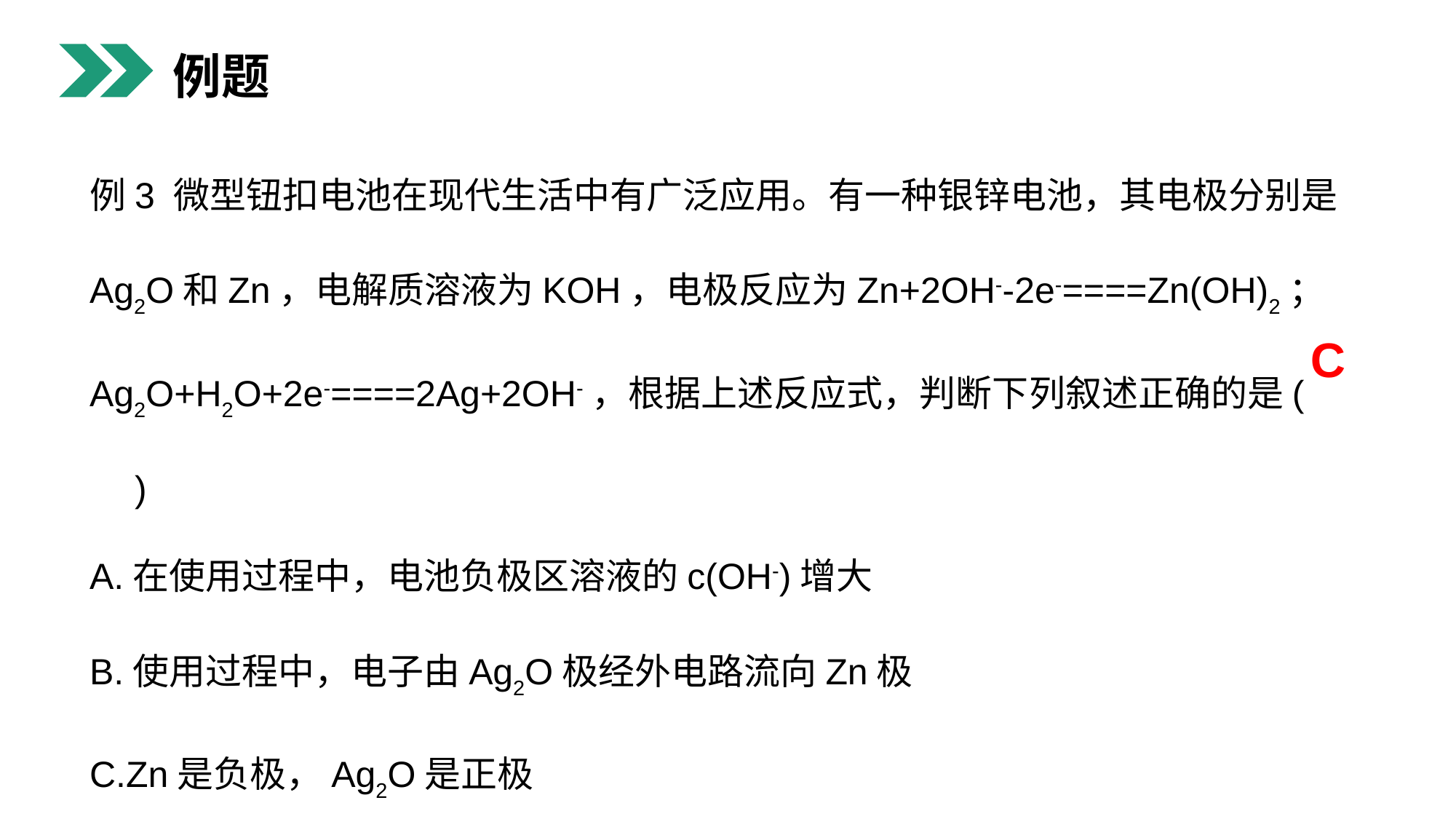

例题
例3 微型钮扣电池在现代生活中有广泛应用。有一种银锌电池，其电极分别是Ag2O和Zn，电解质溶液为KOH，电极反应为Zn+2OH--2e-====Zn(OH)2；Ag2O+H2O+2e-====2Ag+2OH-，根据上述反应式，判断下列叙述正确的是(　　)
A.在使用过程中，电池负极区溶液的c(OH-)增大
B.使用过程中，电子由Ag2O极经外电路流向Zn极
C.Zn是负极，Ag2O是正极
D.Zn电极发生还原反应，Ag2O电极发生氧化反应
C